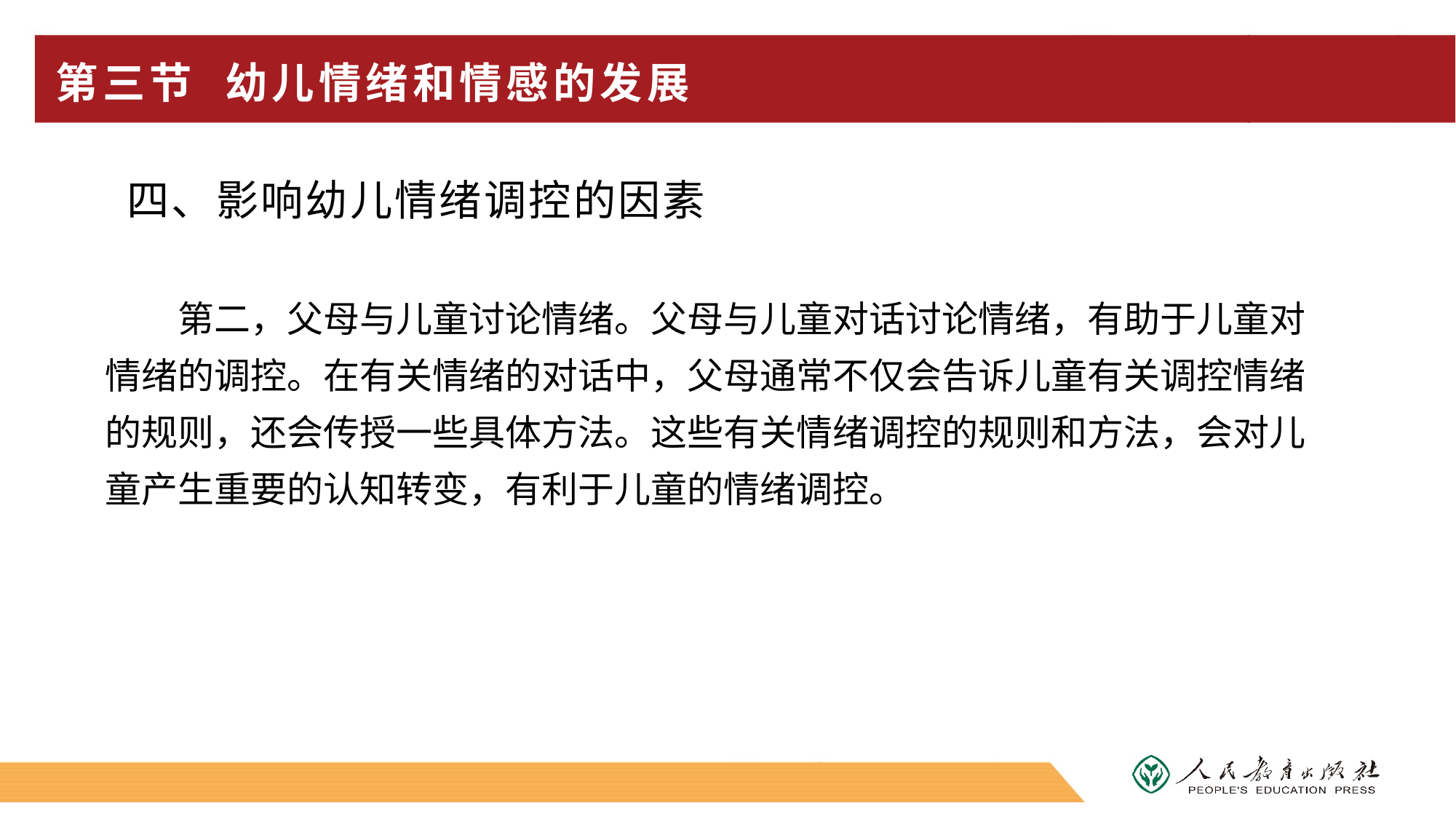

# 第三节  幼儿情绪和情感的发展
 四、影响幼儿情绪调控的因素
第二，父母与儿童讨论情绪。父母与儿童对话讨论情绪，有助于儿童对情绪的调控。在有关情绪的对话中，父母通常不仅会告诉儿童有关调控情绪的规则，还会传授一些具体方法。这些有关情绪调控的规则和方法，会对儿童产生重要的认知转变，有利于儿童的情绪调控。